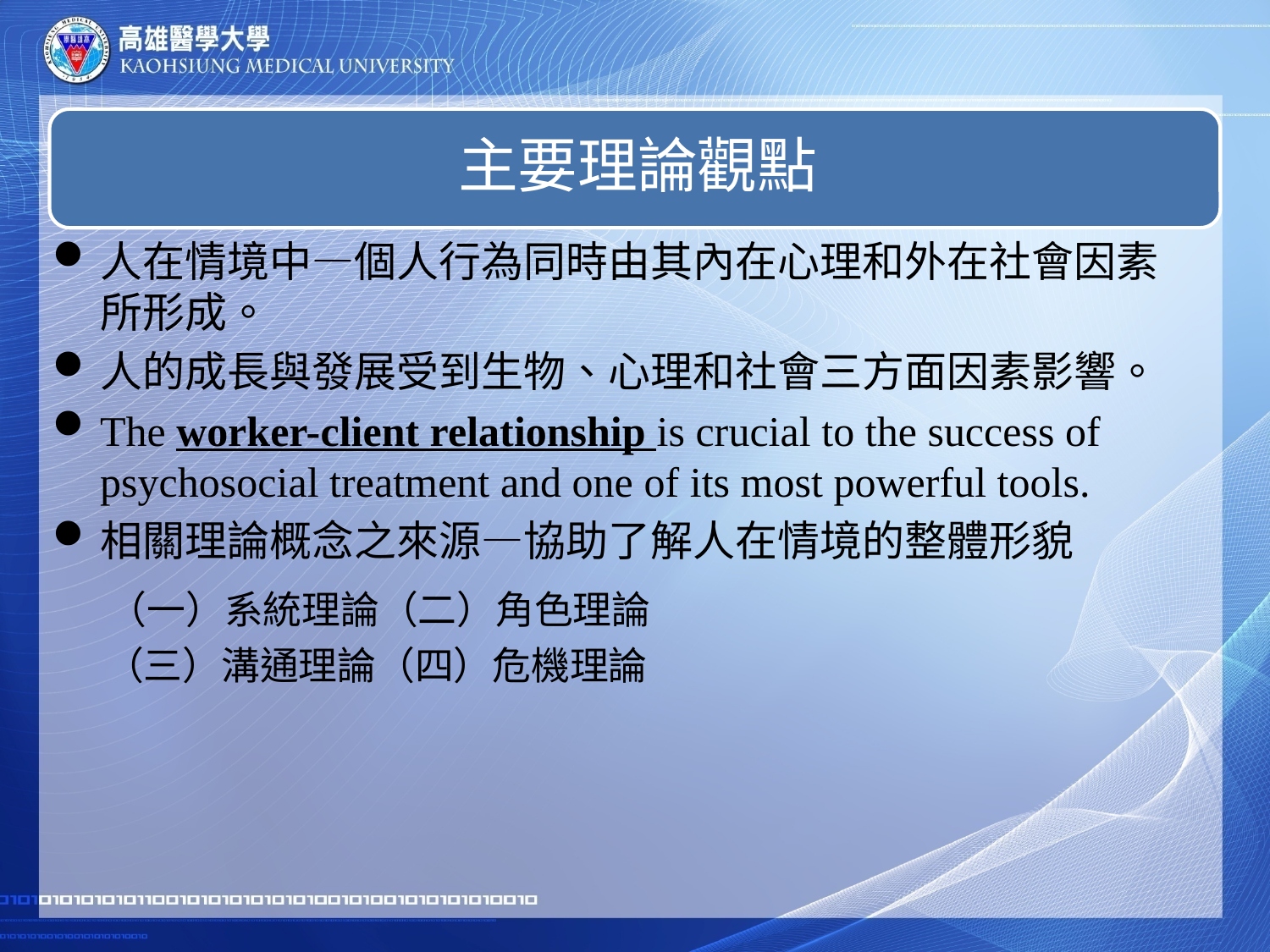

主要理論觀點
人在情境中—個人行為同時由其內在心理和外在社會因素所形成。
人的成長與發展受到生物、心理和社會三方面因素影響。
The worker-client relationship is crucial to the success of psychosocial treatment and one of its most powerful tools.
相關理論概念之來源—協助了解人在情境的整體形貌
    （一）系統理論（二）角色理論
     （三）溝通理論（四）危機理論